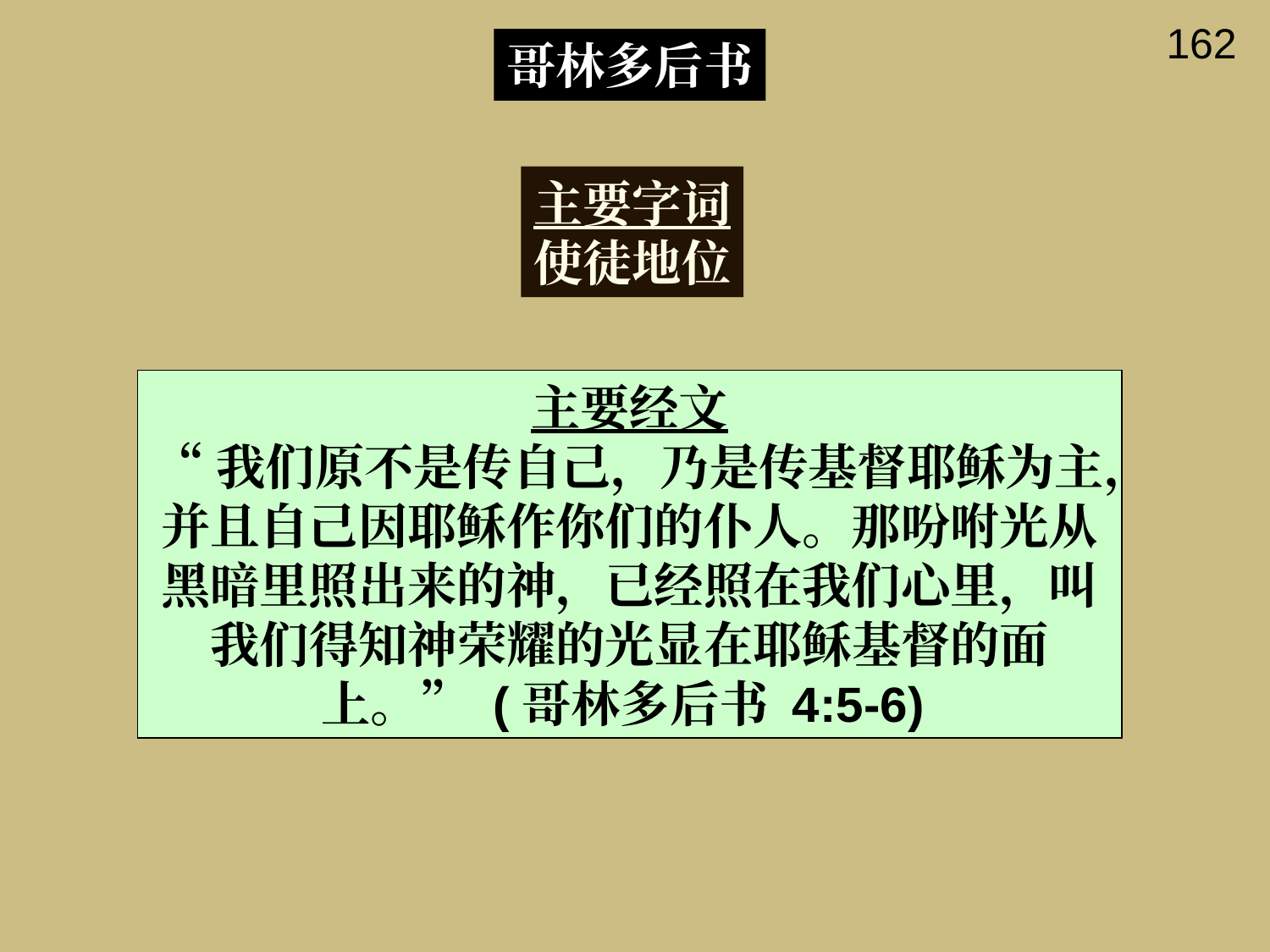

162
哥林多后书
主要字词
使徒地位
主要经文
“我们原不是传自己，乃是传基督耶稣为主，并且自己因耶稣作你们的仆人。那吩咐光从黑暗里照出来的神，已经照在我们心里，叫我们得知神荣耀的光显在耶稣基督的面上。” (哥林多后书 4:5-6)